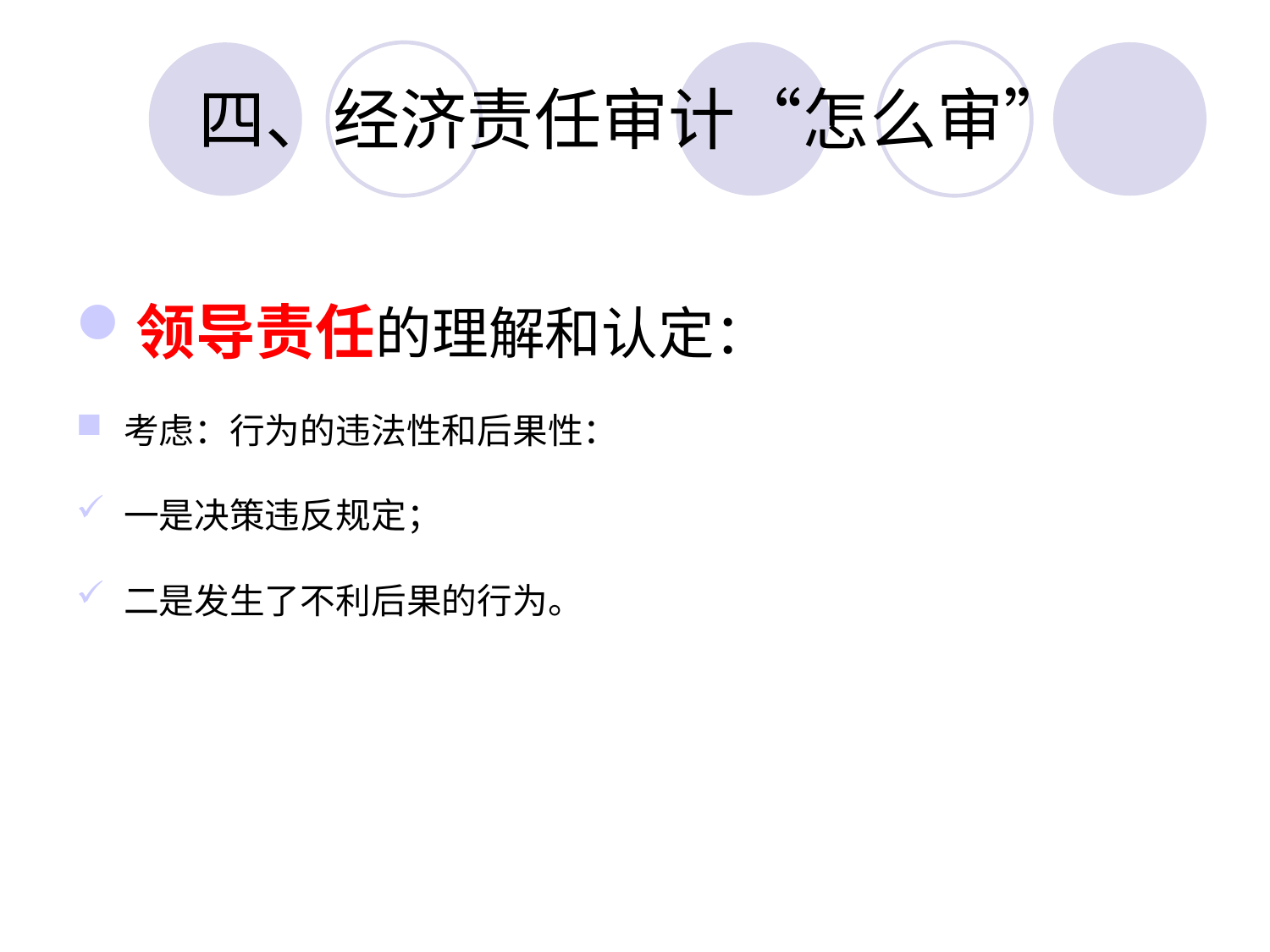

# 四、经济责任审计“怎么审”
领导责任的理解和认定：
考虑：行为的违法性和后果性：
一是决策违反规定；
二是发生了不利后果的行为。